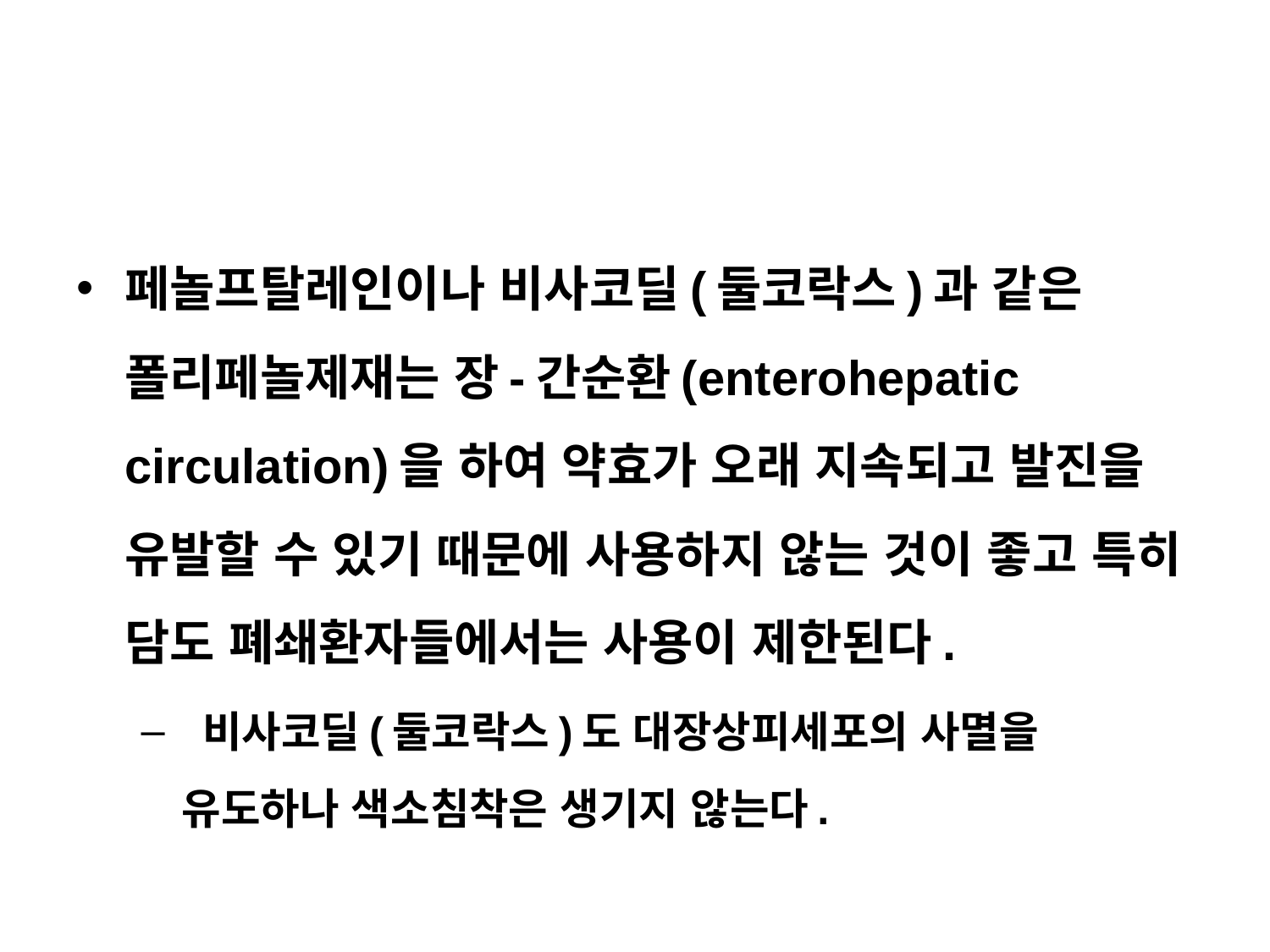

#
페놀프탈레인이나 비사코딜(둘코락스)과 같은 폴리페놀제재는 장-간순환(enterohepatic circulation)을 하여 약효가 오래 지속되고 발진을 유발할 수 있기 때문에 사용하지 않는 것이 좋고 특히 담도 폐쇄환자들에서는 사용이 제한된다.
 비사코딜(둘코락스)도 대장상피세포의 사멸을 유도하나 색소침착은 생기지 않는다.